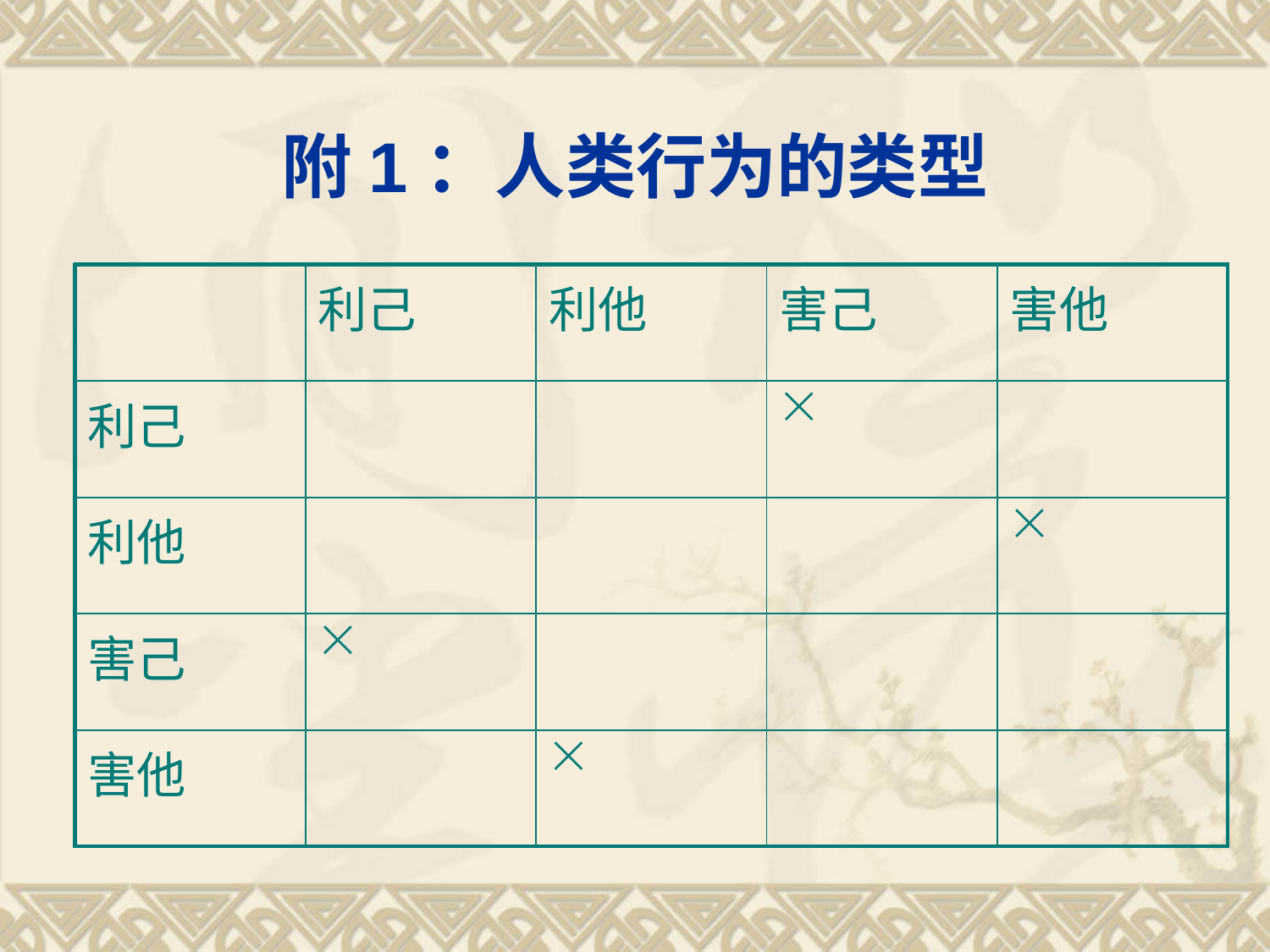

# 附1：人类行为的类型

|  | 利己 | 利他 | 害己 | 害他 |
| --- | --- | --- | --- | --- |
| 利己 |  |  | × |  |
| 利他 |  |  |  | × |
| 害己 | × |  |  |  |
| 害他 |  | × |  |  |